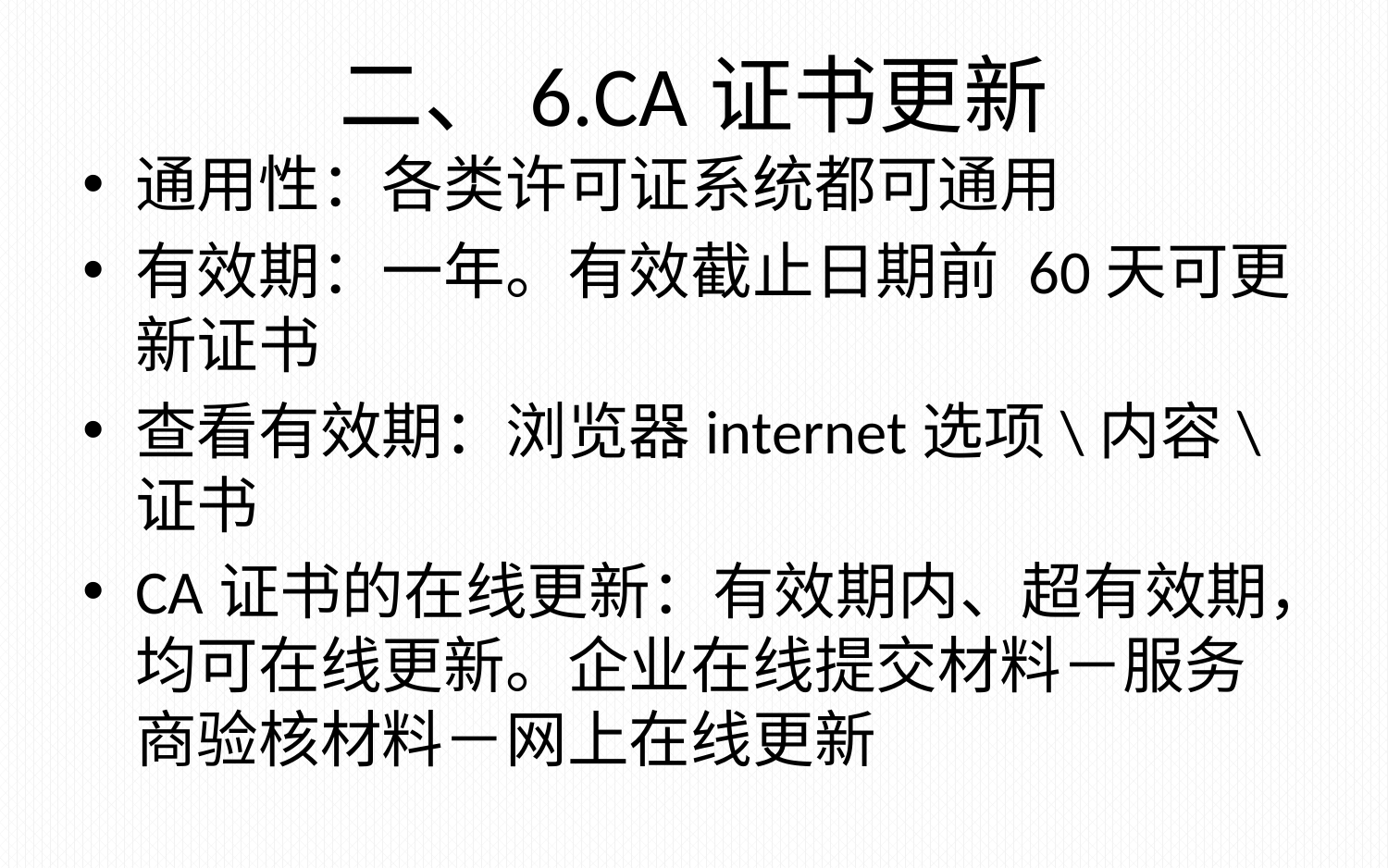

# 二、6.CA证书更新
通用性：各类许可证系统都可通用
有效期：一年。有效截止日期前 60天可更新证书
查看有效期：浏览器internet选项\内容\证书
CA证书的在线更新：有效期内、超有效期，均可在线更新。企业在线提交材料－服务商验核材料－网上在线更新